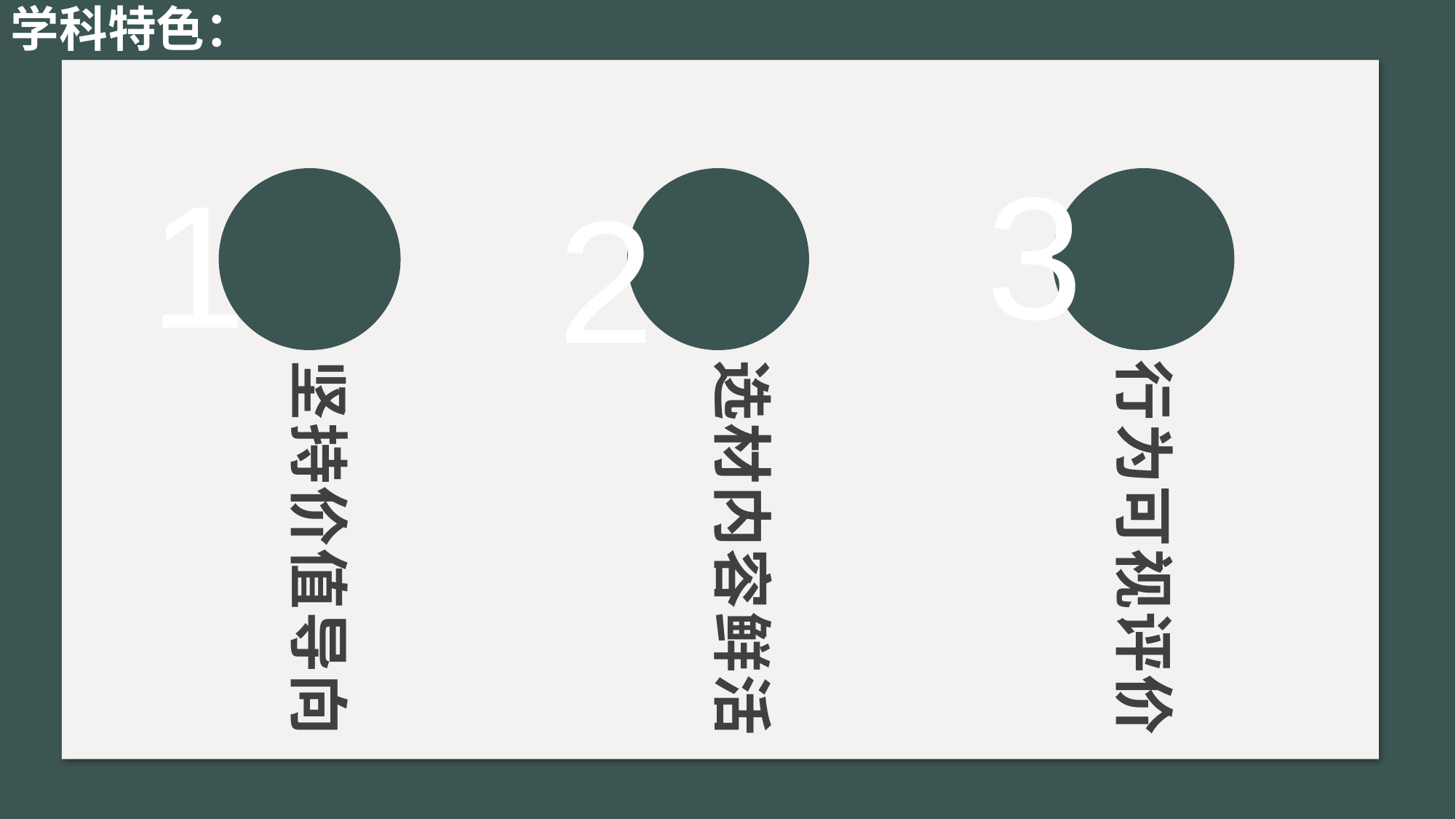

学科特色：
3
1
2

坚持价值导向
选材内容鲜活
行为可视评价